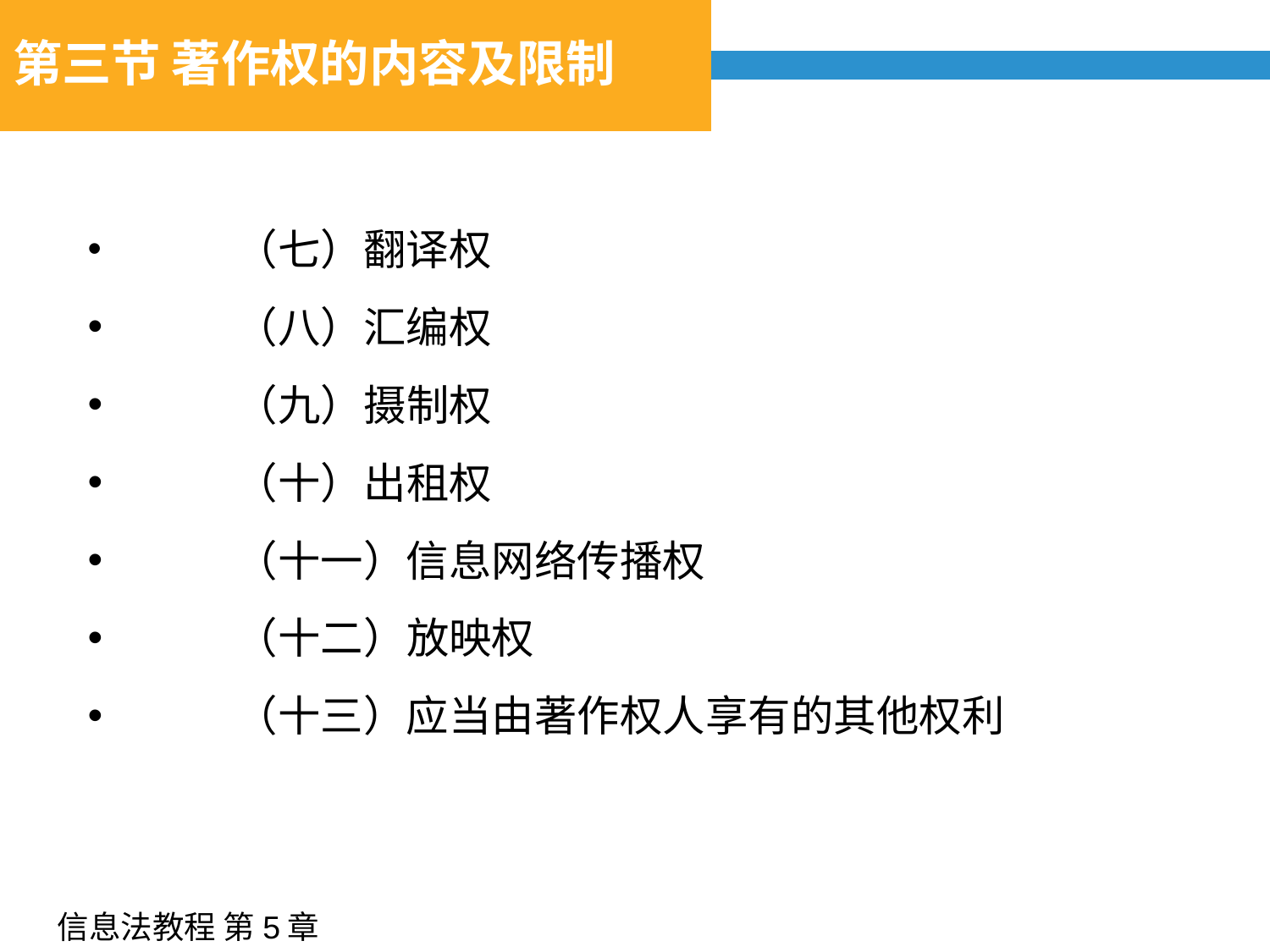

第三节 著作权的内容及限制
	（七）翻译权
	（八）汇编权
	（九）摄制权
	（十）出租权
	（十一）信息网络传播权
	（十二）放映权
	（十三）应当由著作权人享有的其他权利

信息法教程 第5章